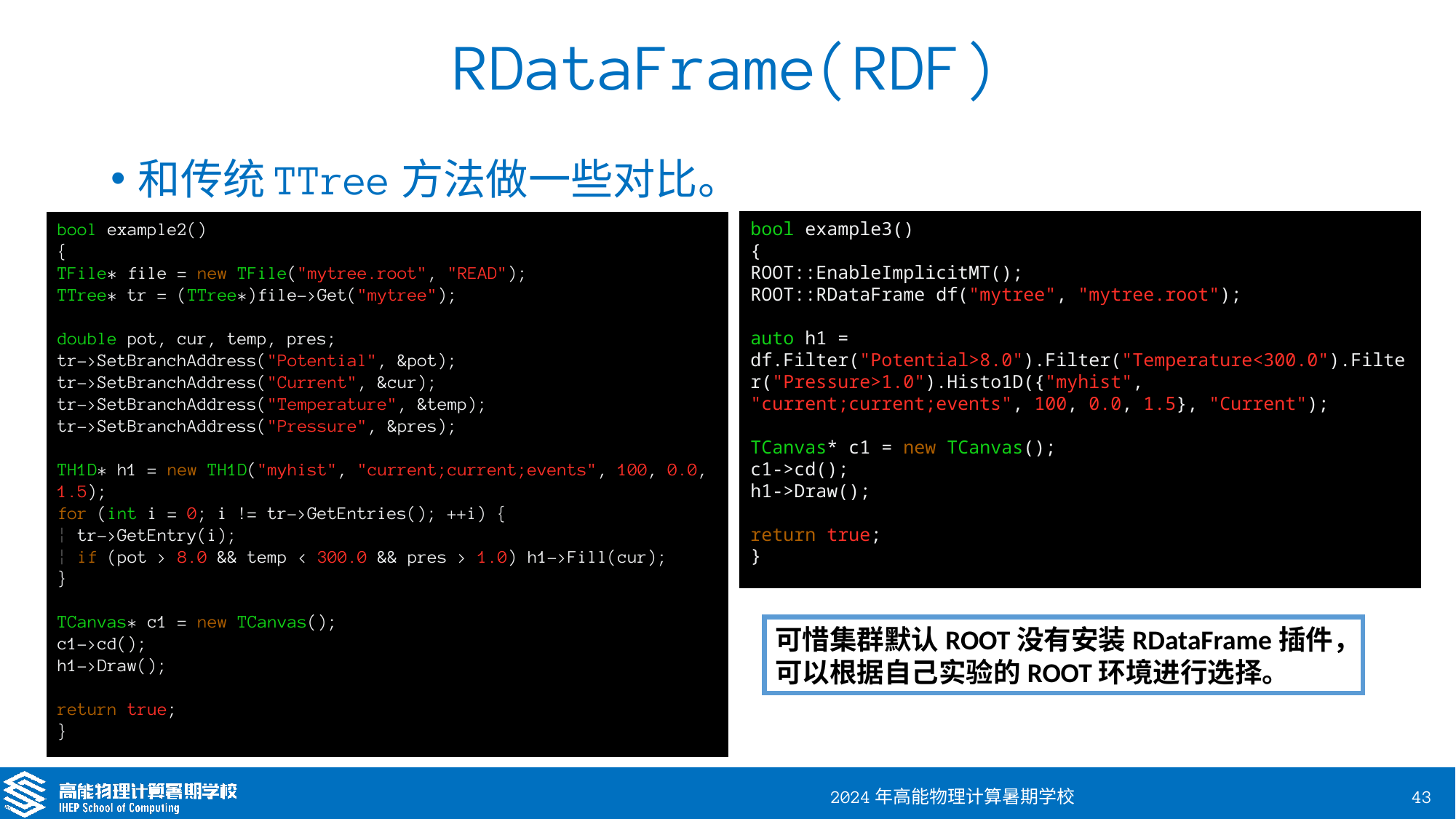

# RDataFrame(RDF)
和传统TTree方法做一些对比。
bool example3()
{
ROOT::EnableImplicitMT();
ROOT::RDataFrame df("mytree", "mytree.root");
auto h1 = df.Filter("Potential>8.0").Filter("Temperature<300.0").Filter("Pressure>1.0").Histo1D({"myhist", "current;current;events", 100, 0.0, 1.5}, "Current");
TCanvas* c1 = new TCanvas();
c1->cd();
h1->Draw();
return true;
}
bool example2()
{
TFile* file = new TFile("mytree.root", "READ");
TTree* tr = (TTree*)file->Get("mytree");
double pot, cur, temp, pres;
tr->SetBranchAddress("Potential", &pot);
tr->SetBranchAddress("Current", &cur);
tr->SetBranchAddress("Temperature", &temp);
tr->SetBranchAddress("Pressure", &pres);
TH1D* h1 = new TH1D("myhist", "current;current;events", 100, 0.0, 1.5);
for (int i = 0; i != tr->GetEntries(); ++i) {
¦ tr->GetEntry(i);
¦ if (pot > 8.0 && temp < 300.0 && pres > 1.0) h1->Fill(cur);
}
TCanvas* c1 = new TCanvas();
c1->cd();
h1->Draw();
return true;
}
可惜集群默认ROOT没有安装RDataFrame插件，
可以根据自己实验的ROOT环境进行选择。
2024年高能物理计算暑期学校
43